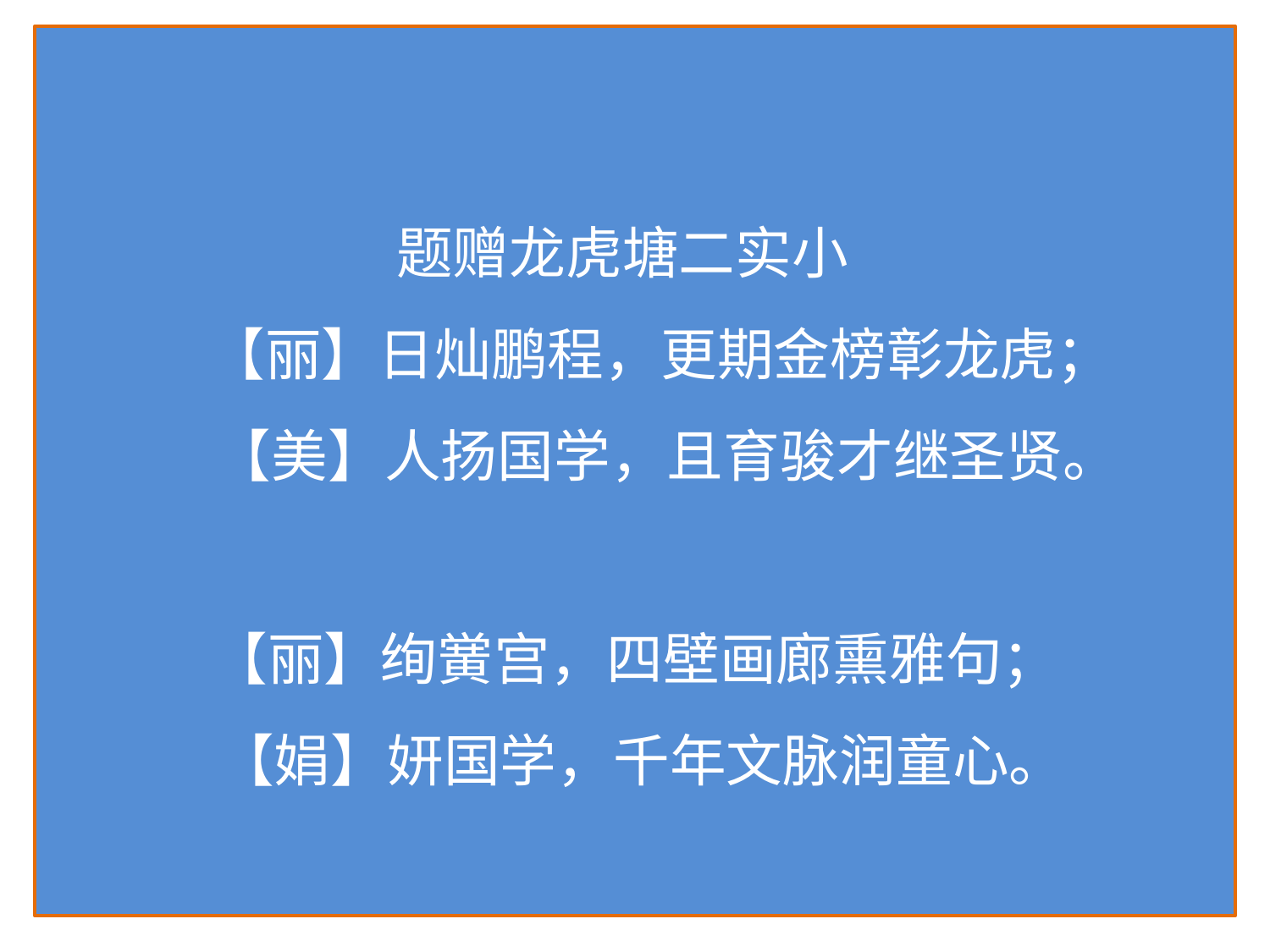

题赠龙虎塘二实小
    【丽】日灿鹏程，更期金榜彰龙虎；
    【美】人扬国学，且育骏才继圣贤。

【丽】绚黉宫，四壁画廊熏雅句；
  【娟】妍国学，千年文脉润童心。